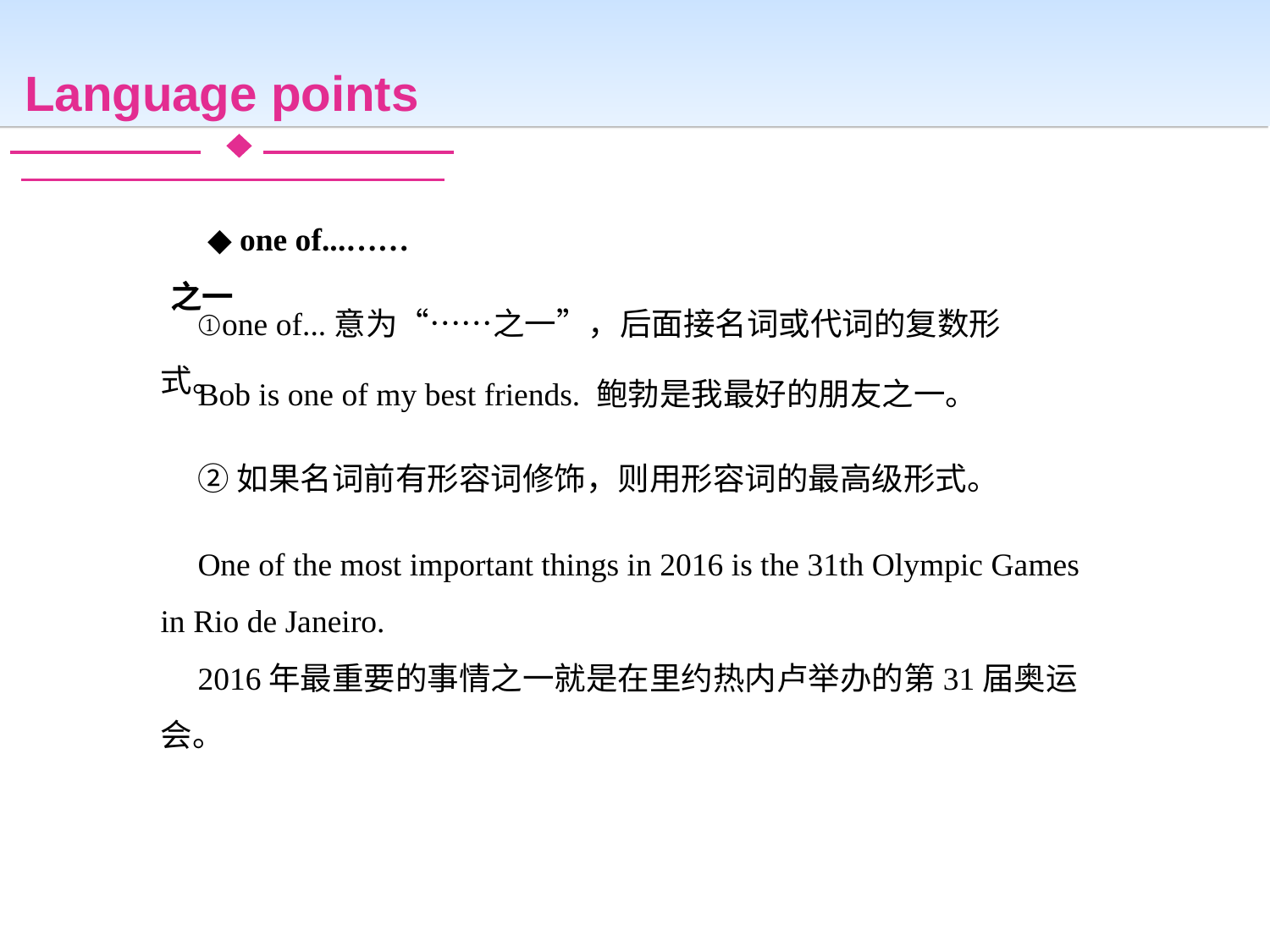

Language points

◆ one of...……之一
①one of...意为“……之一”，后面接名词或代词的复数形式。
Bob is one of my best friends. 鲍勃是我最好的朋友之一。
②如果名词前有形容词修饰，则用形容词的最高级形式。
One of the most important things in 2016 is the 31th Olympic Games in Rio de Janeiro.
2016年最重要的事情之一就是在里约热内卢举办的第31届奥运会。